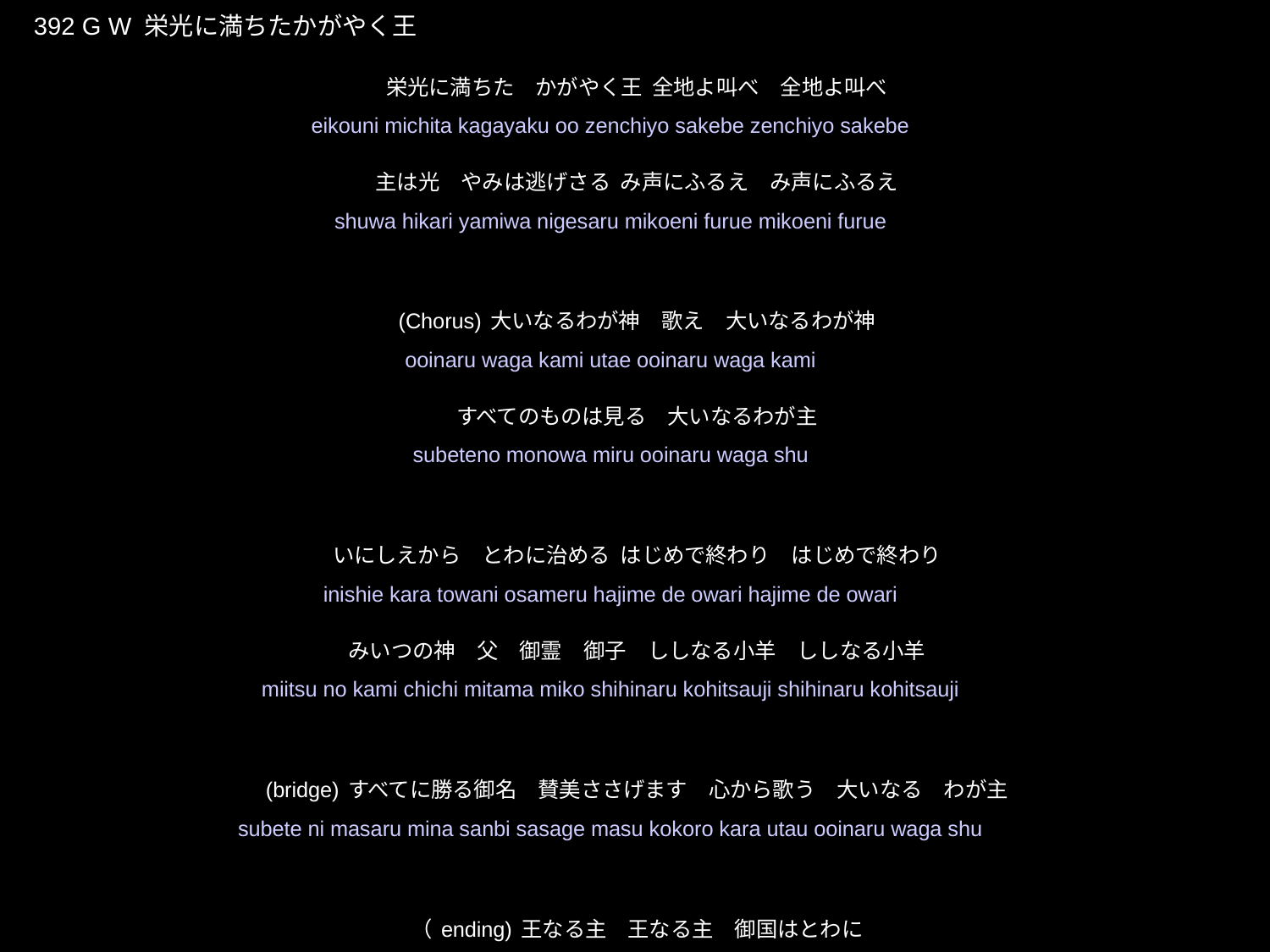

えいこうにみちたかがやくおう
★W
392 G W 栄光に満ちたかがやく王
栄光に満ちた　かがやく王  全地よ叫べ　全地よ叫べ
主は光　やみは逃げさる  み声にふるえ　み声にふるえ
(Chorus)大いなるわが神　歌え　大いなるわが神
すべてのものは見る　大いなるわが主
いにしえから　とわに治める  はじめで終わり　はじめで終わり
みいつの神　父　御霊　御子　ししなる小羊　ししなる小羊
(bridge)すべてに勝る御名　賛美ささげます　心から歌う　大いなる　わが主
（ending)王なる主　王なる主　御国はとわに
★４
eikouni michita kagayaku oo zenchiyo sakebe zenchiyo sakebe
shuwa hikari yamiwa nigesaru mikoeni furue mikoeni furue
ooinaru waga kami utae ooinaru waga kami
subeteno monowa miru ooinaru waga shu
inishie kara towani osameru hajime de owari hajime de owari
miitsu no kami chichi mitama miko shihinaru kohitsauji shihinaru kohitsauji
subete ni masaru mina sanbi sasage masu kokoro kara utau ooinaru waga shu
oonaru shu  oonaru shu mikuni wa towani